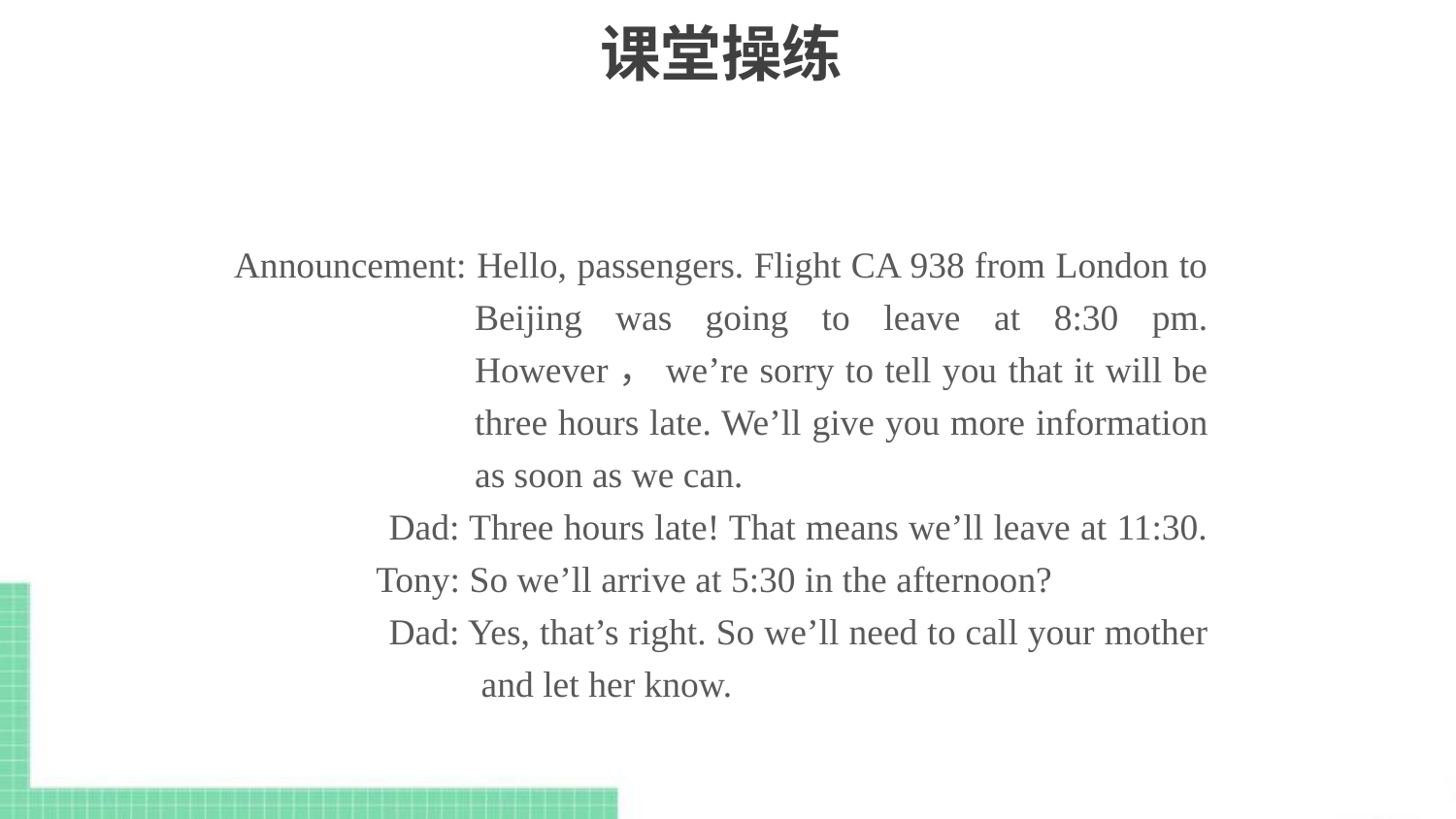

# 课堂操练
Announcement: Hello, passengers. Flight CA 938 from London to Beijing was going to leave at 8:30 pm. However，we’re sorry to tell you that it will be three hours late. We’ll give you more information as soon as we can.
Dad: Three hours late! That means we’ll leave at 11:30.
Tony: So we’ll arrive at 5:30 in the afternoon?
Dad: Yes, that’s right. So we’ll need to call your mother
          and let her know.